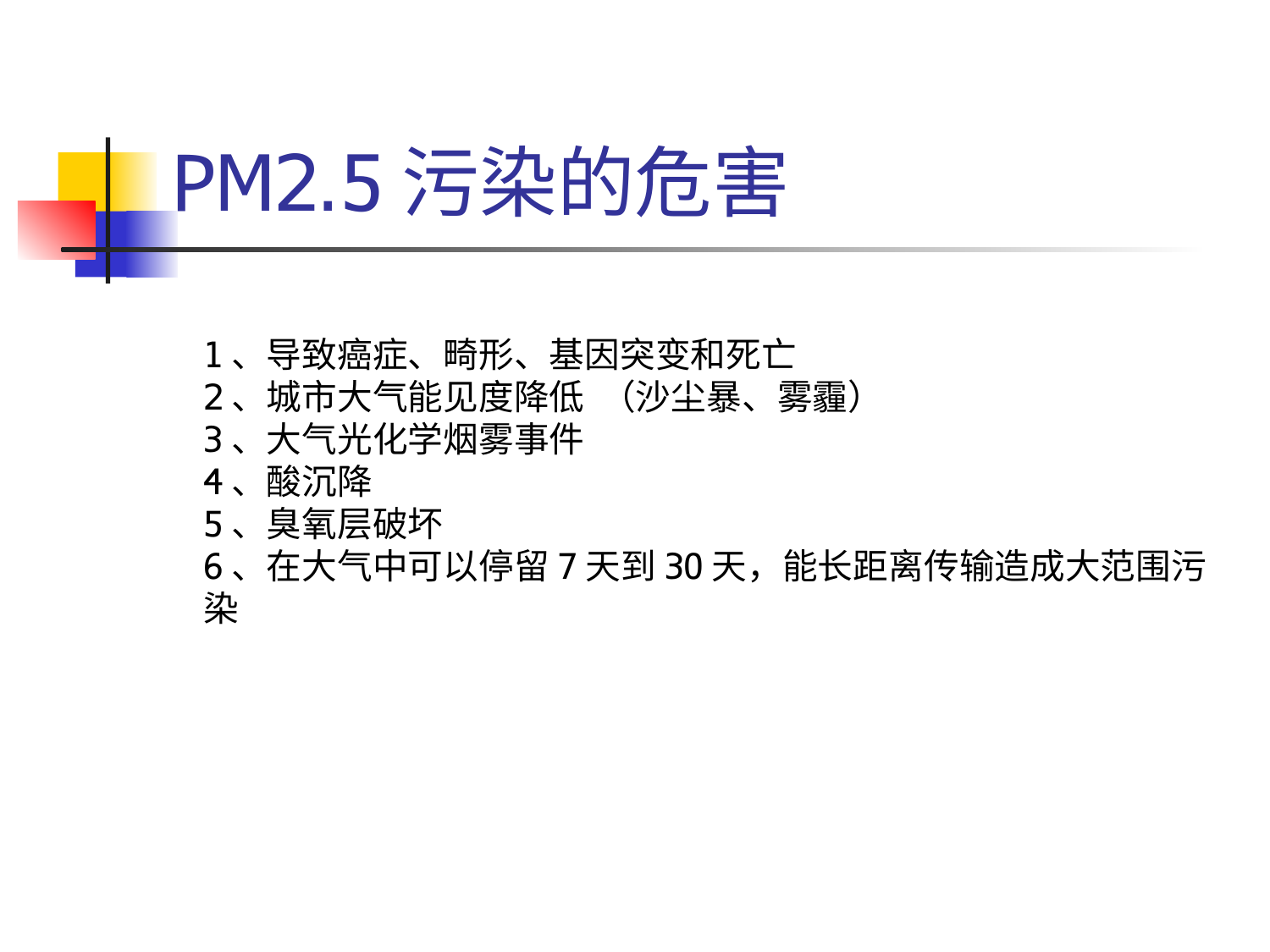

# PM2.5污染的危害
1、导致癌症、畸形、基因突变和死亡
2、城市大气能见度降低  （沙尘暴、雾霾）
3、大气光化学烟雾事件
4、酸沉降
5、臭氧层破坏
6、在大气中可以停留7天到30天，能长距离传输造成大范围污染